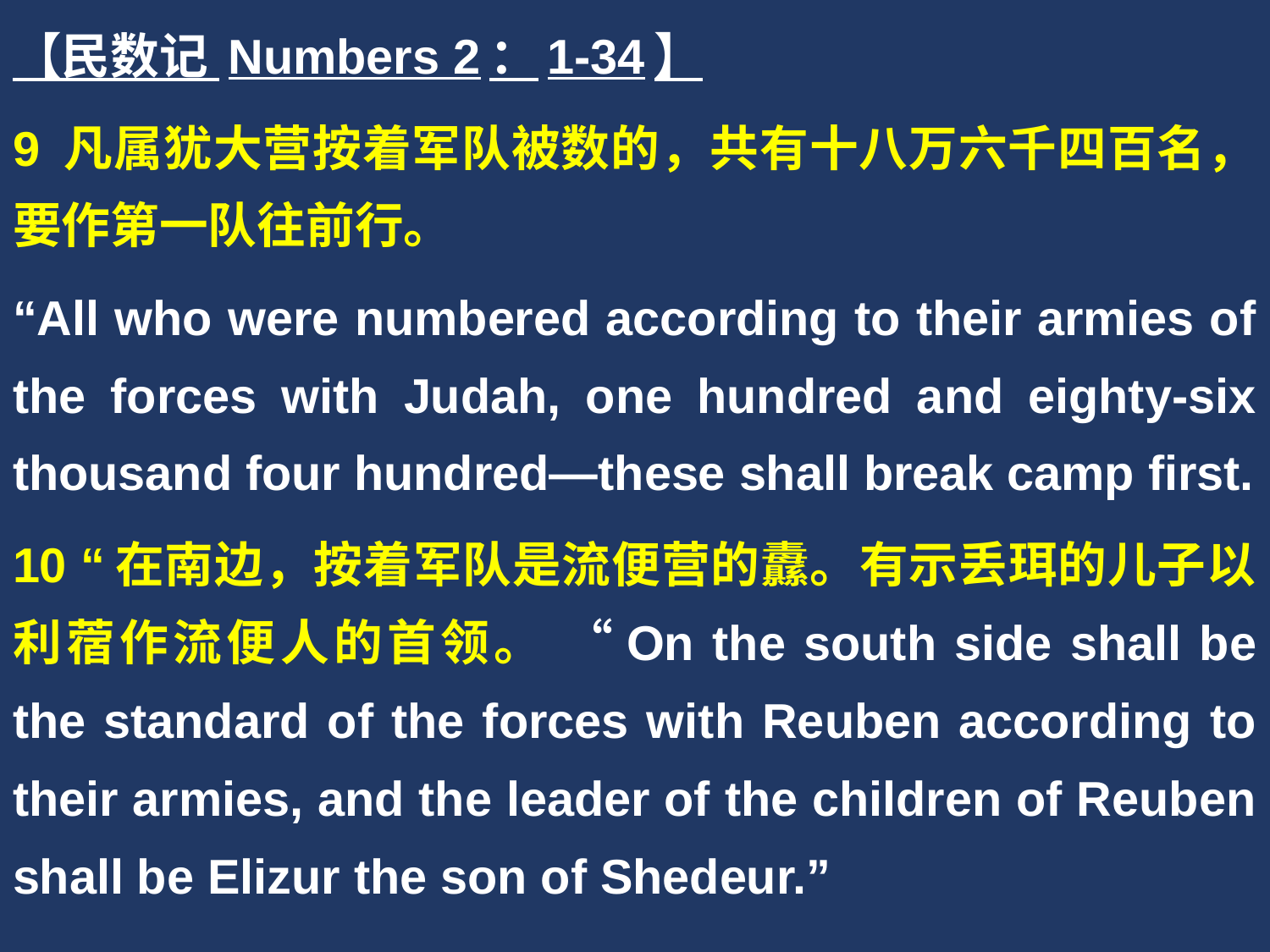

【民数记 Numbers 2：1-34】
9 凡属犹大营按着军队被数的，共有十八万六千四百名，要作第一队往前行。
“All who were numbered according to their armies of the forces with Judah, one hundred and eighty-six thousand four hundred—these shall break camp first.
10 “在南边，按着军队是流便营的纛。有示丢珥的儿子以利蓿作流便人的首领。 “On the south side shall be the standard of the forces with Reuben according to their armies, and the leader of the children of Reuben shall be Elizur the son of Shedeur.”